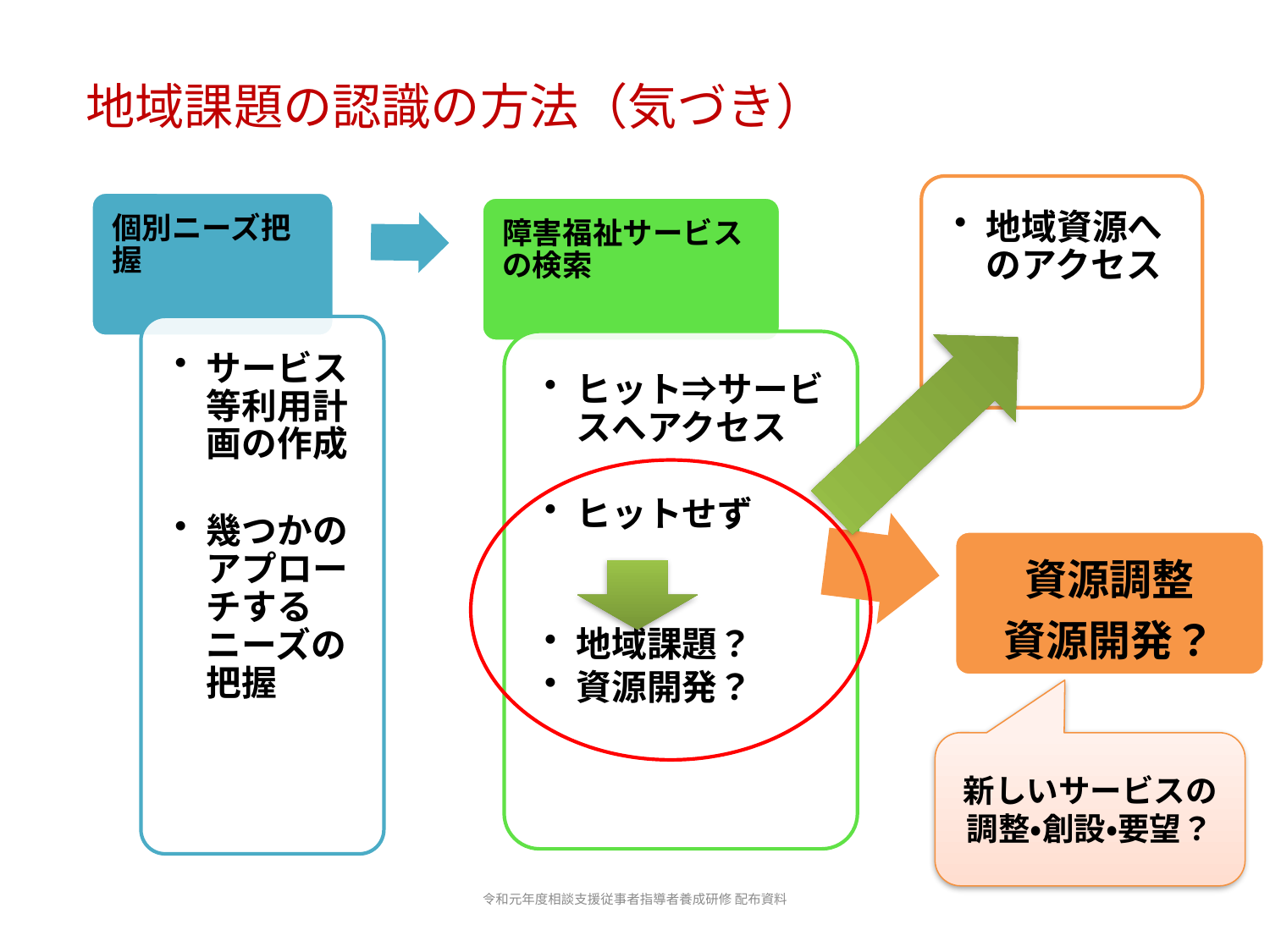

# 地域課題の認識の方法（気づき）
個別ニーズ把握
サービス等利用計画の作成

幾つかのアプローチするニーズの把握

障害福祉サービスの検索
ヒット⇒サービスへアクセス

ヒットせず

地域課題？
資源開発？

資源調整
資源開発？
地域資源へのアクセス

新しいサービスの調整・創設・要望？
令和元年度相談支援従事者指導者養成研修 配布資料